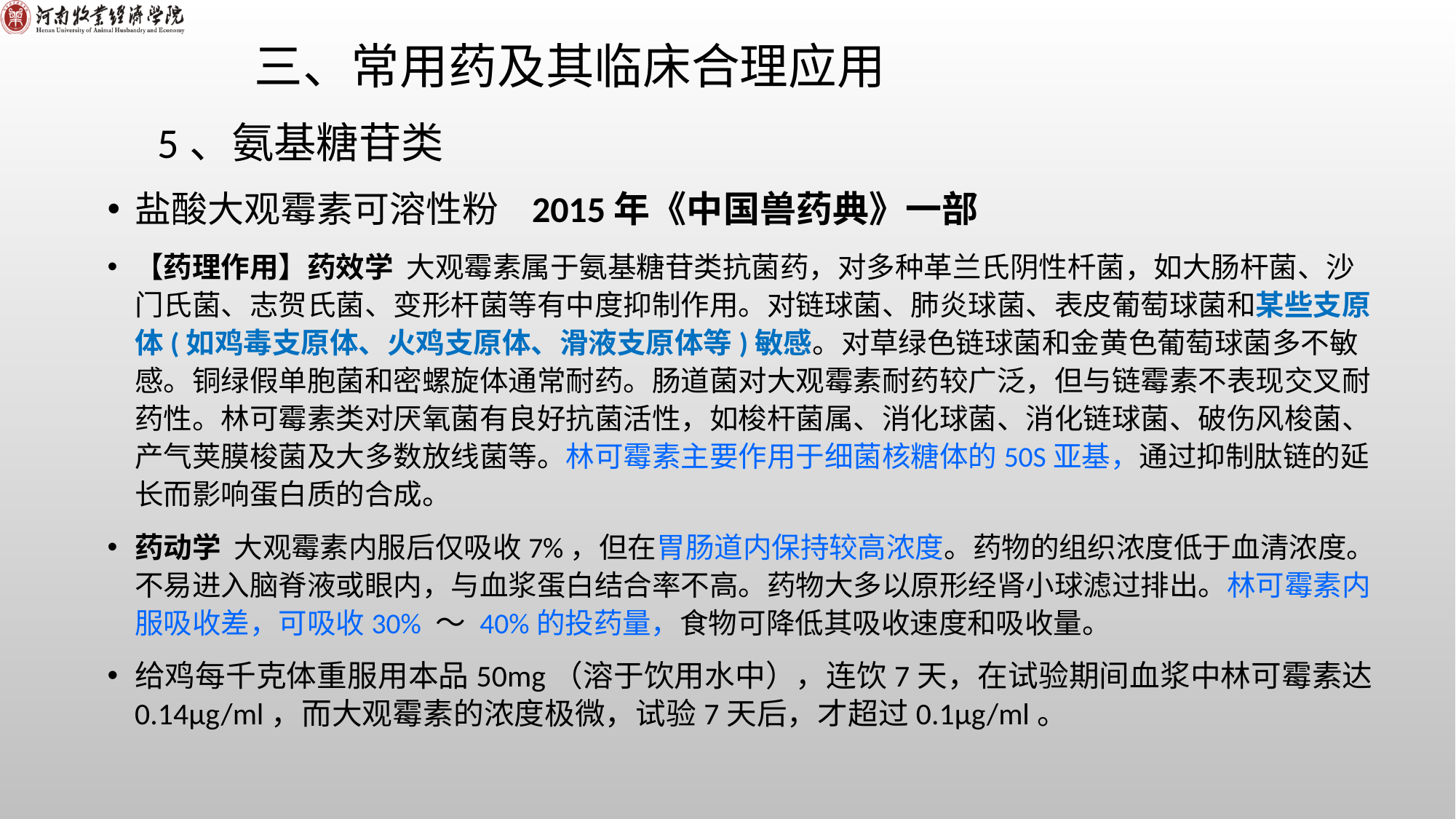

# 三、常用药及其临床合理应用
5、氨基糖苷类
盐酸大观霉素可溶性粉   2015年《中国兽药典》一部
【药理作用】药效学  大观霉素属于氨基糖苷类抗菌药，对多种革兰氏阴性杄菌，如大肠杆菌、沙门氏菌、志贺氏菌、变形杆菌等有中度抑制作用。对链球菌、肺炎球菌、表皮葡萄球菌和某些支原体(如鸡毒支原体、火鸡支原体、滑液支原体等)敏感。对草绿色链球菌和金黄色葡萄球菌多不敏感。铜绿假单胞菌和密螺旋体通常耐药。肠道菌对大观霉素耐药较广泛，但与链霉素不表现交叉耐药性。林可霉素类对厌氧菌有良好抗菌活性，如梭杆菌属、消化球菌、消化链球菌、破伤风梭菌、产气荚膜梭菌及大多数放线菌等。林可霉素主要作用于细菌核糖体的50S亚基，通过抑制肽链的延长而影响蛋白质的合成。
药动学  大观霉素内服后仅吸收7%，但在胃肠道内保持较高浓度。药物的组织浓度低于血清浓度。不易进入脑脊液或眼内，与血浆蛋白结合率不高。药物大多以原形经肾小球滤过排出。林可霉素内服吸收差，可吸收30% ～ 40%的投药量，食物可降低其吸收速度和吸收量。
给鸡每千克体重服用本品50mg（溶于饮用水中），连饮7天，在试验期间血浆中林可霉素达0.14μg/ml，而大观霉素的浓度极微，试验7天后，才超过0.1μg/ml。